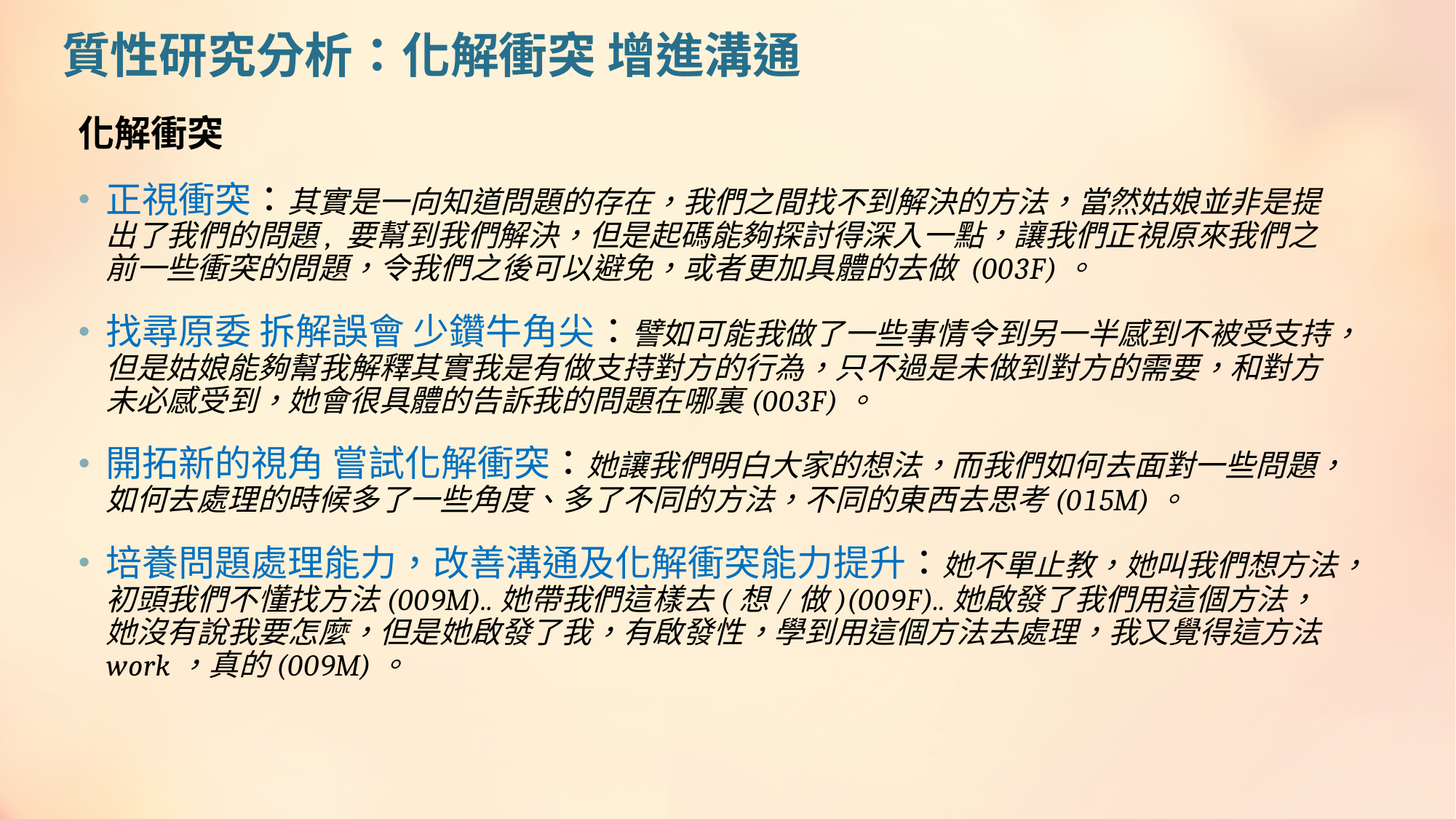

# 質性研究分析：化解衝突 增進溝通
化解衝突
正視衝突：其實是一向知道問題的存在，我們之間找不到解決的方法，當然姑娘並非是提出了我們的問題, 要幫到我們解決，但是起碼能夠探討得深入一點，讓我們正視原來我們之前一些衝突的問題，令我們之後可以避免，或者更加具體的去做 (003F)。
找尋原委 拆解誤會 少鑽牛角尖：譬如可能我做了一些事情令到另一半感到不被受支持，但是姑娘能夠幫我解釋其實我是有做支持對方的行為，只不過是未做到對方的需要，和對方未必感受到，她會很具體的告訴我的問題在哪裏(003F)。
開拓新的視角 嘗試化解衝突：她讓我們明白大家的想法，而我們如何去面對一些問題，如何去處理的時候多了一些角度、多了不同的方法，不同的東西去思考(015M)。
培養問題處理能力，改善溝通及化解衝突能力提升：她不單止教，她叫我們想方法，初頭我們不懂找方法(009M)..她帶我們這樣去(想/做)(009F)..她啟發了我們用這個方法，她沒有說我要怎麼，但是她啟發了我，有啟發性，學到用這個方法去處理，我又覺得這方法work，真的(009M)。